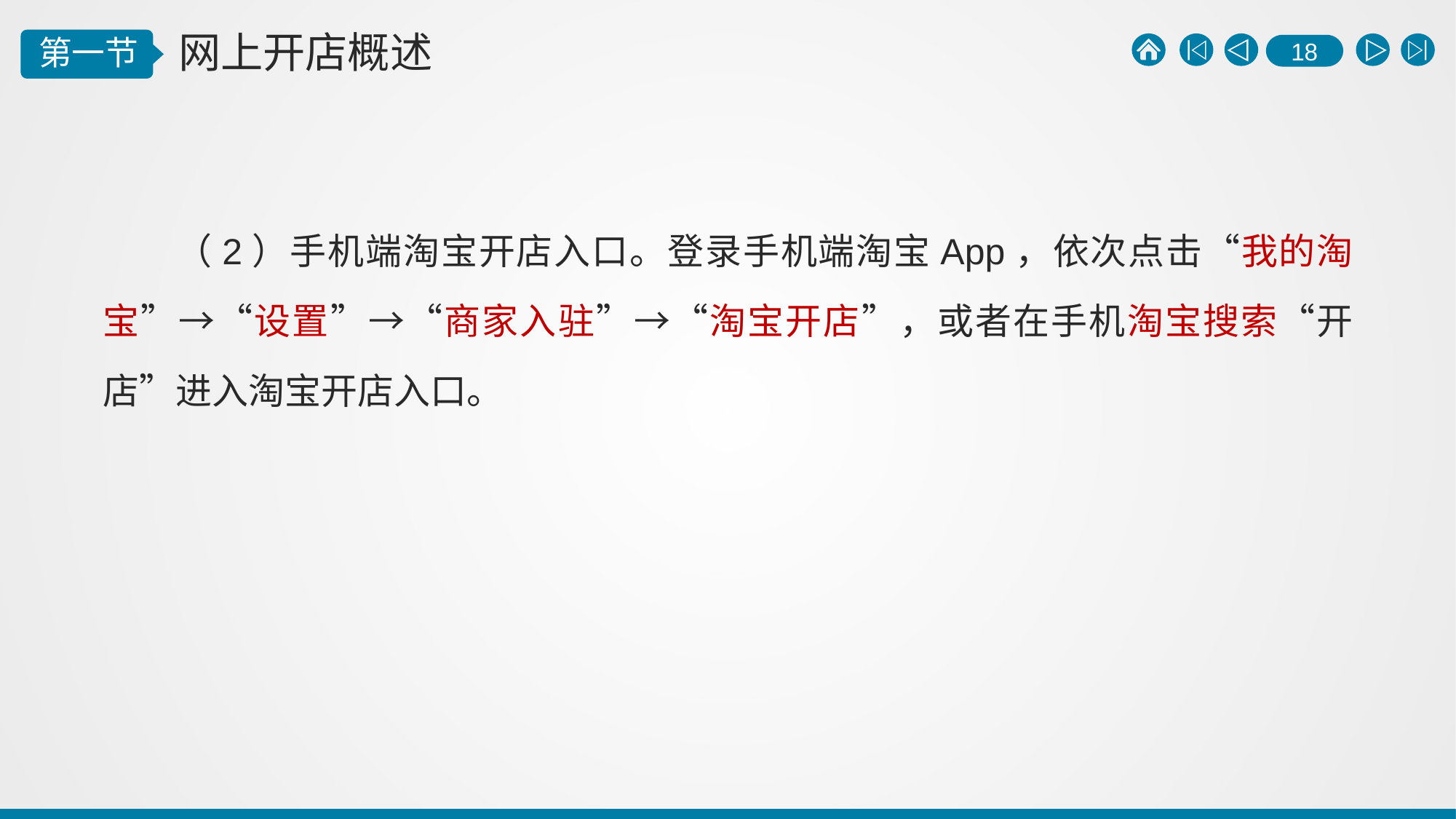

（2）手机端淘宝开店入口。登录手机端淘宝App，依次点击“我的淘宝”→“设置”→“商家入驻”→“淘宝开店”，或者在手机淘宝搜索“开店”进入淘宝开店入口。